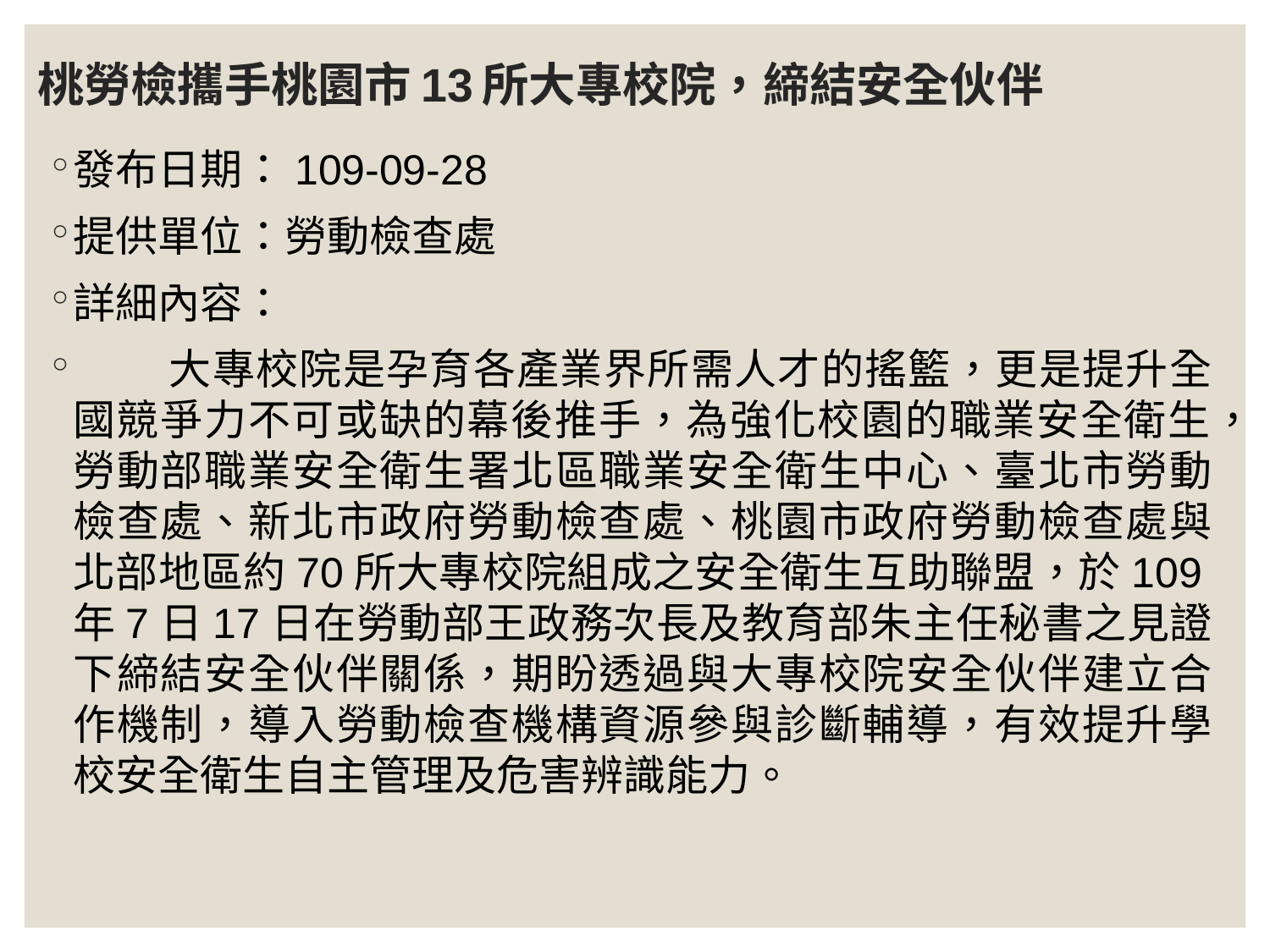

# 桃勞檢攜手桃園市13所大專校院，締結安全伙伴
發布日期：109-09-28
提供單位：勞動檢查處
詳細內容：
        大專校院是孕育各產業界所需人才的搖籃，更是提升全國競爭力不可或缺的幕後推手，為強化校園的職業安全衛生，勞動部職業安全衛生署北區職業安全衛生中心、臺北市勞動檢查處、新北市政府勞動檢查處、桃園市政府勞動檢查處與北部地區約70所大專校院組成之安全衛生互助聯盟，於109年7日17日在勞動部王政務次長及教育部朱主任秘書之見證下締結安全伙伴關係，期盼透過與大專校院安全伙伴建立合作機制，導入勞動檢查機構資源參與診斷輔導，有效提升學校安全衛生自主管理及危害辨識能力。